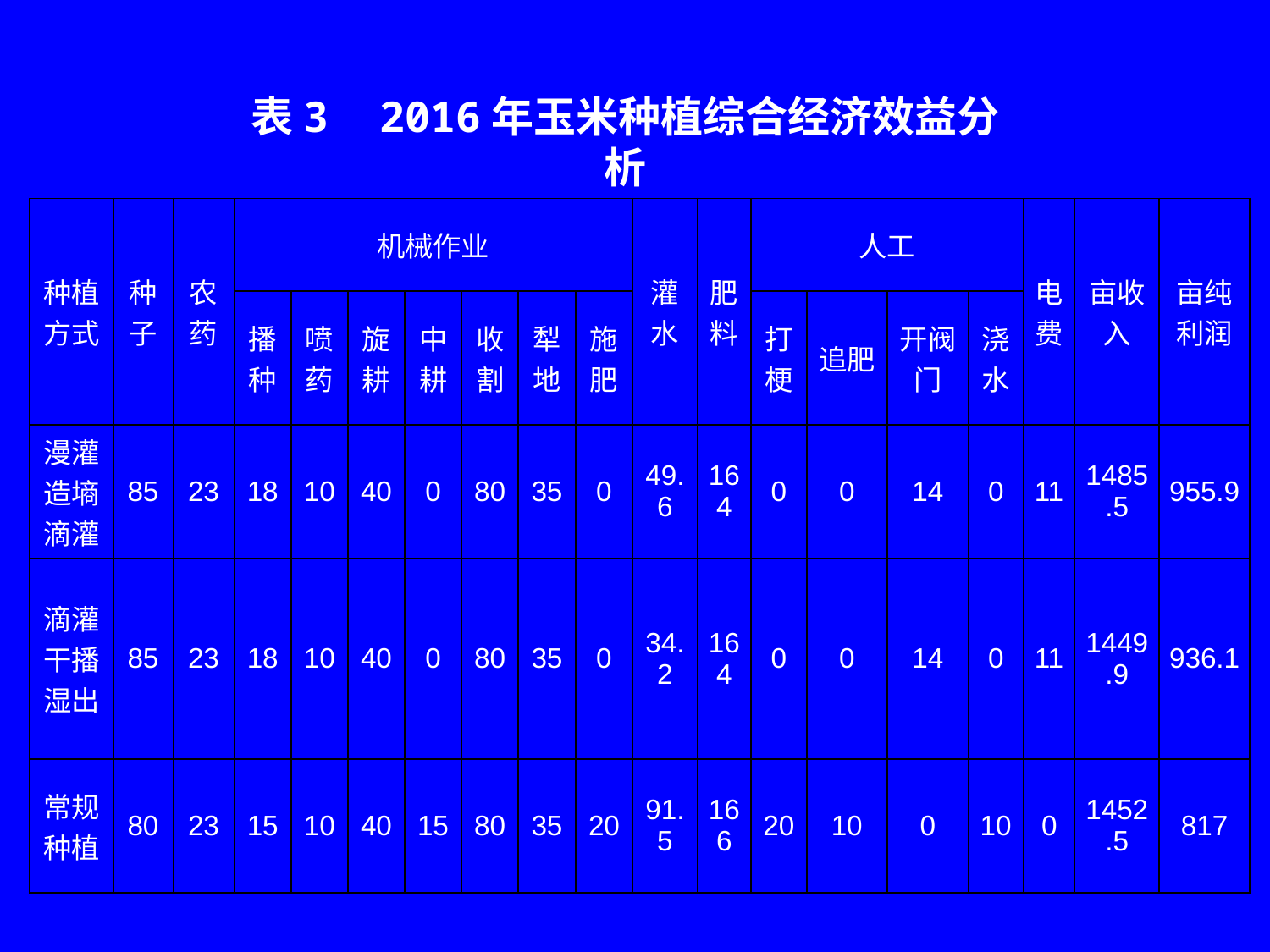

表3  2016年玉米种植综合经济效益分析
| 种植方式 | 种子 | 农药 | 机械作业 |  |  |  |  |  |  | 灌水 | 肥料 | 人工 |  |  |  | 电费 | 亩收入 | 亩纯利润 |
| --- | --- | --- | --- | --- | --- | --- | --- | --- | --- | --- | --- | --- | --- | --- | --- | --- | --- | --- |
|  |  |  | 播种 | 喷药 | 旋耕 | 中耕 | 收割 | 犁地 | 施肥 |  |  | 打梗 | 追肥 | 开阀门 | 浇水 |  |  |  |
| 漫灌造墒滴灌 | 85 | 23 | 18 | 10 | 40 | 0 | 80 | 35 | 0 | 49.6 | 164 | 0 | 0 | 14 | 0 | 11 | 1485.5 | 955.9 |
| 滴灌干播湿出 | 85 | 23 | 18 | 10 | 40 | 0 | 80 | 35 | 0 | 34.2 | 164 | 0 | 0 | 14 | 0 | 11 | 1449.9 | 936.1 |
| 常规种植 | 80 | 23 | 15 | 10 | 40 | 15 | 80 | 35 | 20 | 91.5 | 166 | 20 | 10 | 0 | 10 | 0 | 1452.5 | 817 |